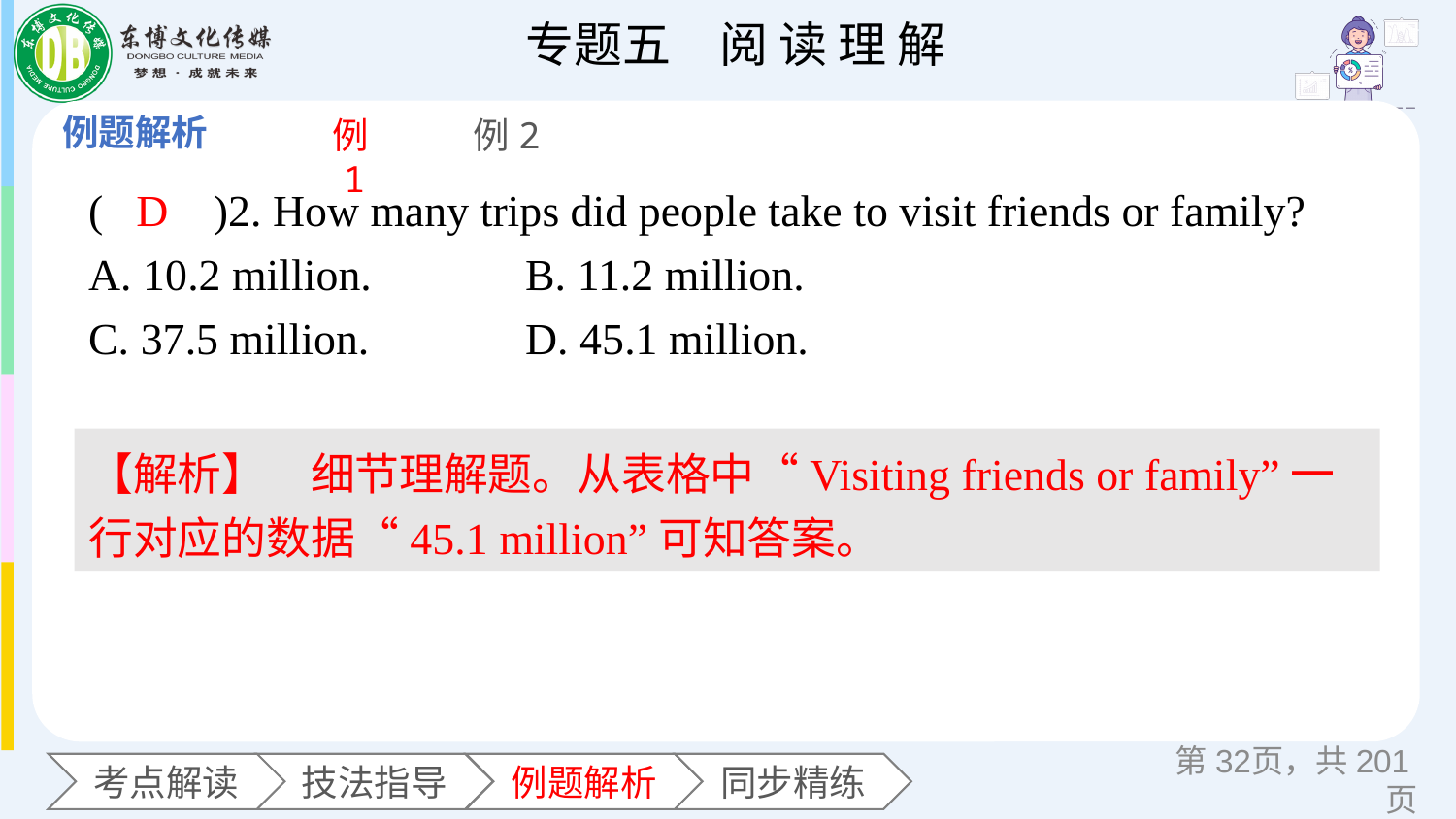

例1
例2
(　　)2. How many trips did people take to visit friends or family?
A. 10.2 million.    	B. 11.2 million.
C. 37.5 million.    	D. 45.1 million.
D
【解析】　细节理解题。从表格中“Visiting friends or family”一行对应的数据“45.1 million”可知答案。
第32页，共201页